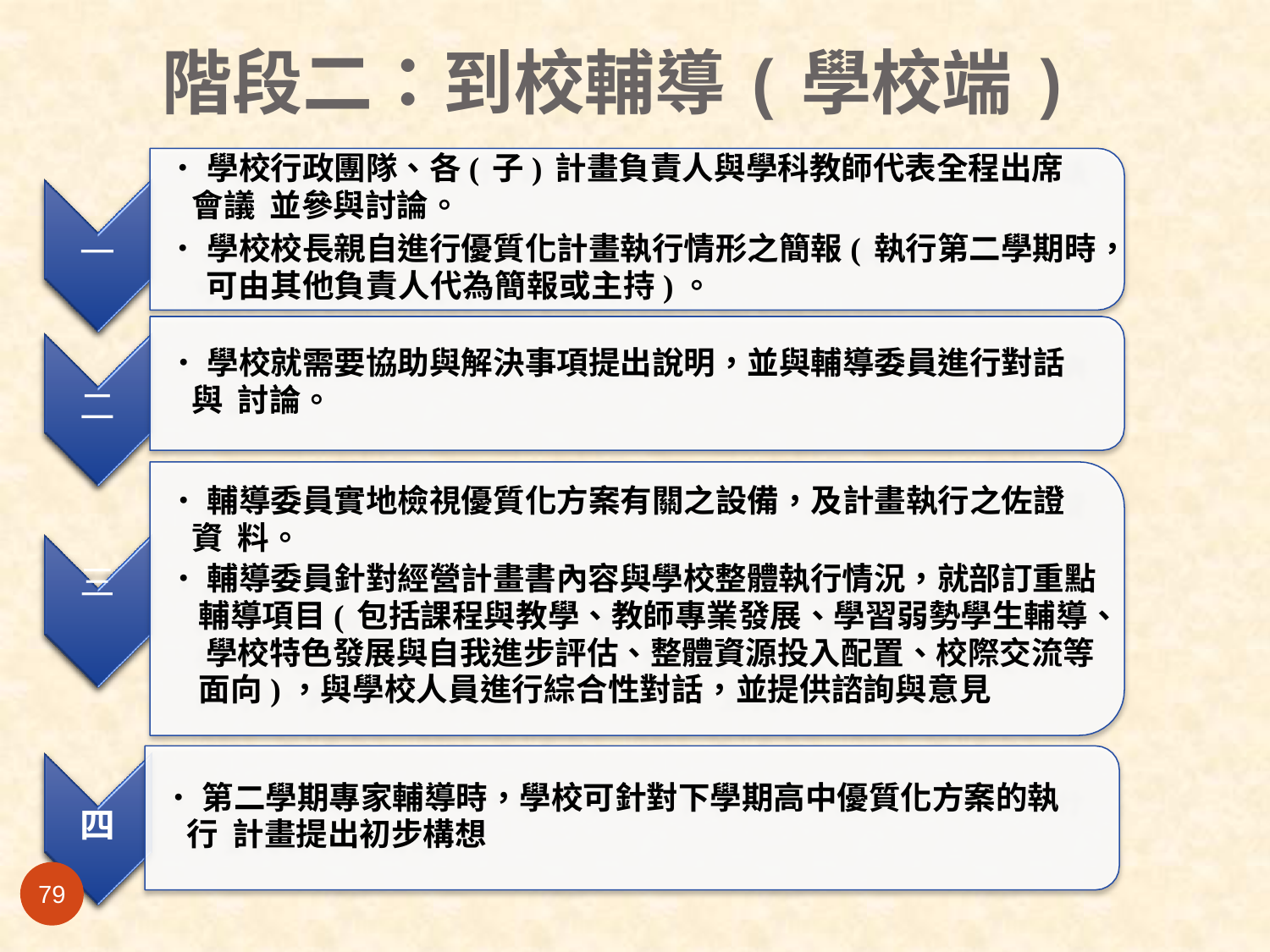

# 階段二：到校輔導(學校端)

•學校行政團隊、各(子)計畫負責人與學科教師代表全程出席會議  並參與討論。
•學校校長親自進行優質化計畫執行情形之簡報(執行第二學期時，  可由其他負責人代為簡報或主持)。

一

•學校就需要協助與解決事項提出說明，並與輔導委員進行對話與  討論。
二

•輔導委員實地檢視優質化方案有關之設備，及計畫執行之佐證資  料。
•輔導委員針對經營計畫書內容與學校整體執行情況，就部訂重點  輔導項目(包括課程與教學、教師專業發展、學習弱勢學生輔導、  學校特色發展與自我進步評估、整體資源投入配置、校際交流等  面向)，與學校人員進行綜合性對話，並提供諮詢與意見

三

•第二學期專家輔導時，學校可針對下學期高中優質化方案的執行  計畫提出初步構想
四
79